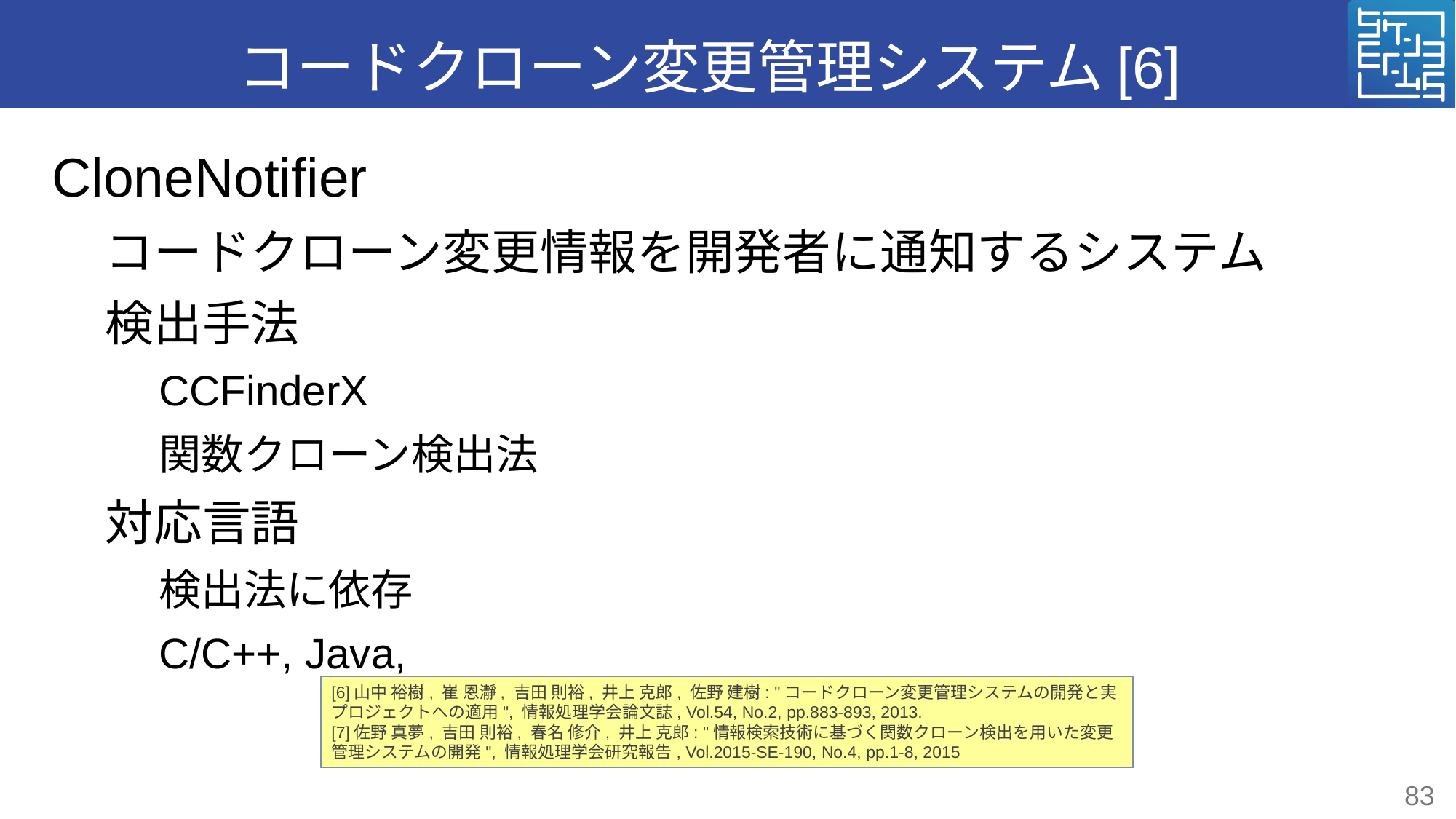

# コードクローン変更管理システム[6][7]
CloneNotifier
コードクローン変更情報を開発者に通知するシステム
検出手法
CCFinderX
関数クローン検出法
対応言語
検出法に依存
C/C++, Java,
[6]山中 裕樹, 崔 恩瀞, 吉田 則裕, 井上 克郎, 佐野 建樹: "コードクローン変更管理システムの開発と実プロジェクトへの適用", 情報処理学会論文誌, Vol.54, No.2, pp.883-893, 2013.
[7]佐野 真夢, 吉田 則裕, 春名 修介, 井上 克郎: "情報検索技術に基づく関数クローン検出を用いた変更管理システムの開発", 情報処理学会研究報告, Vol.2015-SE-190, No.4, pp.1-8, 2015
83